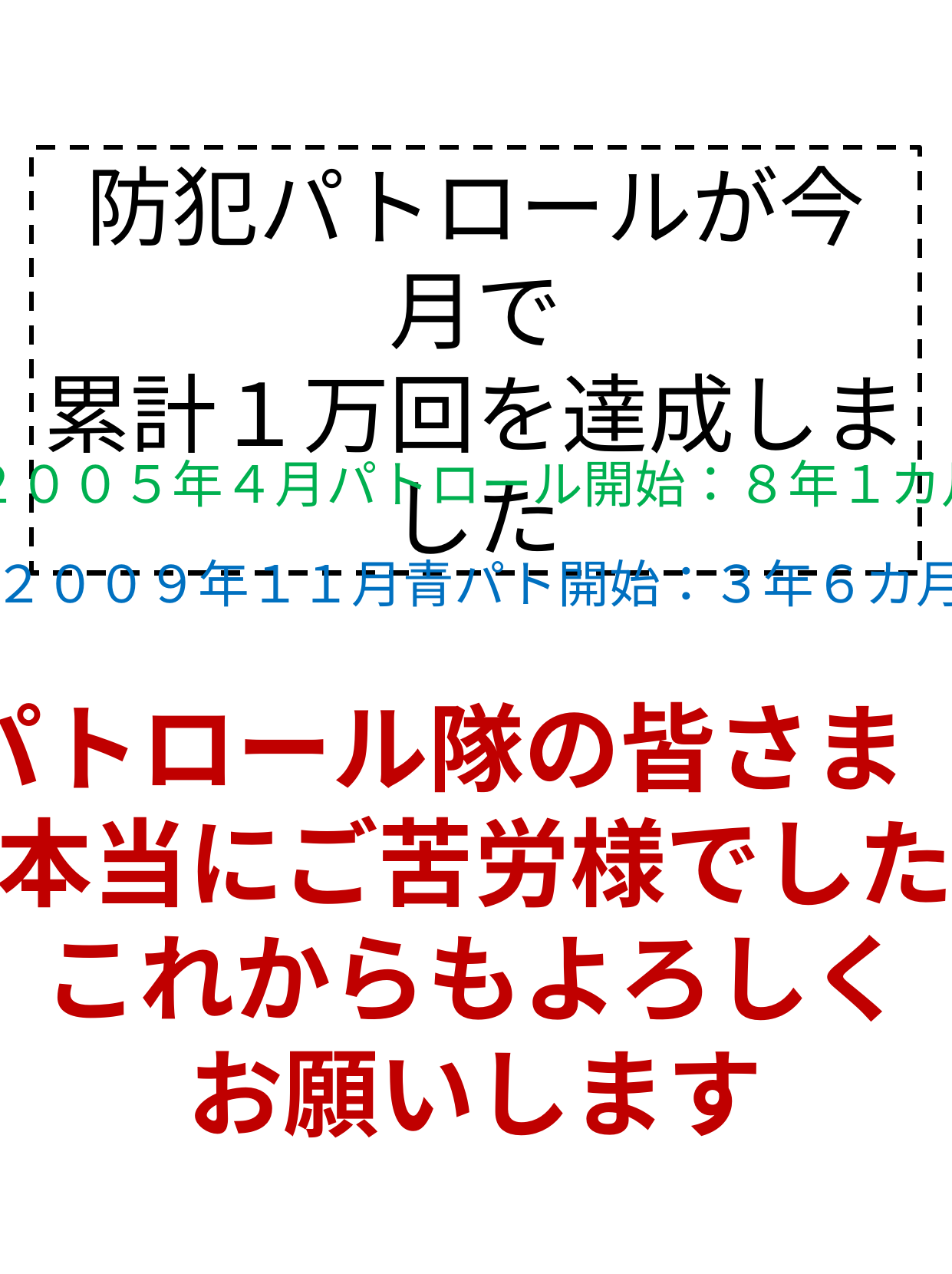

防犯パトロールが今月で
累計１万回を達成しました
２００５年４月パトロール開始：８年１カ月
２００９年１１月青パト開始：３年６カ月
パトロール隊の皆さま
本当にご苦労様でした
これからもよろしく
お願いします